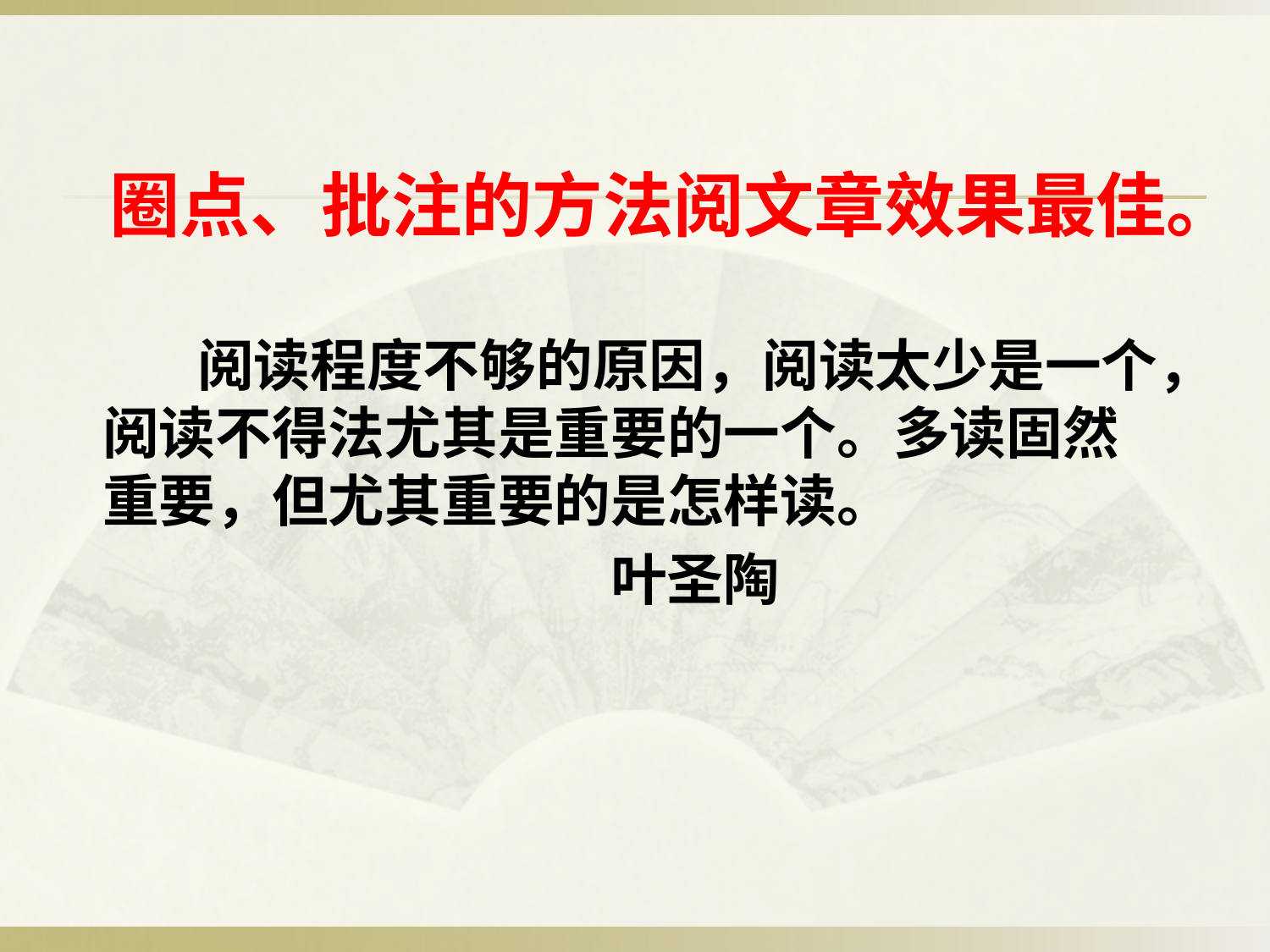

圈点、批注的方法阅文章效果最佳。
          阅读程度不够的原因，阅读太少是一个，阅读不得法尤其是重要的一个。多读固然重要，但尤其重要的是怎样读。
                                          叶圣陶